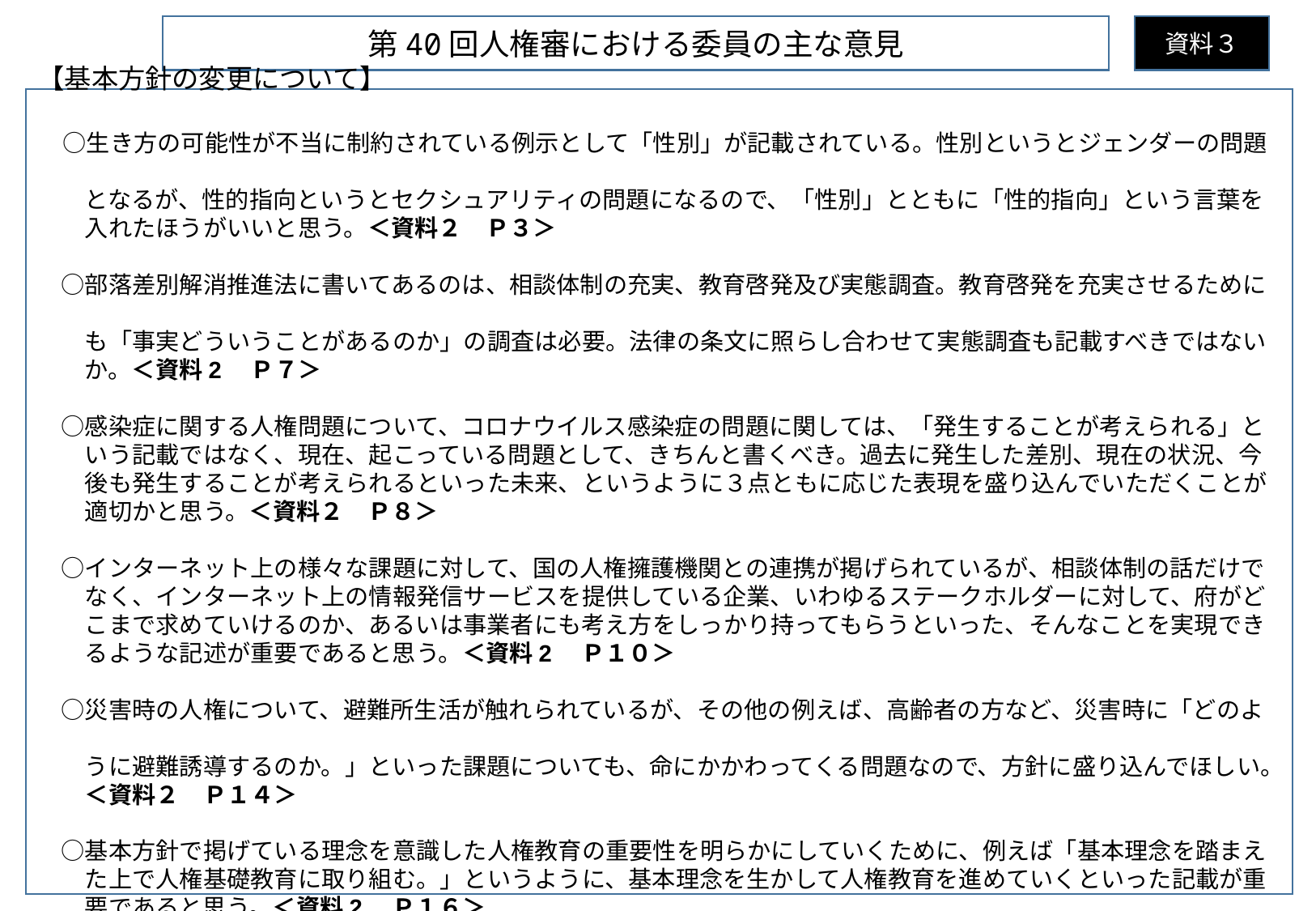

第40回人権審における委員の主な意見
資料３
【基本方針の変更について】

　○生き方の可能性が不当に制約されている例示として「性別」が記載されている。性別というとジェンダーの問題
　　となるが、性的指向というとセクシュアリティの問題になるので、「性別」とともに「性的指向」という言葉を
　　入れたほうがいいと思う。＜資料２　Ｐ３＞

　○部落差別解消推進法に書いてあるのは、相談体制の充実、教育啓発及び実態調査。教育啓発を充実させるために
　　も「事実どういうことがあるのか」の調査は必要。法律の条文に照らし合わせて実態調査も記載すべきではない
　　か。＜資料2　Ｐ７＞

　○感染症に関する人権問題について、コロナウイルス感染症の問題に関しては、「発生することが考えられる」と
　　いう記載ではなく、現在、起こっている問題として、きちんと書くべき。過去に発生した差別、現在の状況、今
　　後も発生することが考えられるといった未来、というように３点ともに応じた表現を盛り込んでいただくことが
　　適切かと思う。＜資料２　Ｐ８＞

　○インターネット上の様々な課題に対して、国の人権擁護機関との連携が掲げられているが、相談体制の話だけで
　　なく、インターネット上の情報発信サービスを提供している企業、いわゆるステークホルダーに対して、府がど
　　こまで求めていけるのか、あるいは事業者にも考え方をしっかり持ってもらうといった、そんなことを実現でき
　　るような記述が重要であると思う。＜資料2　Ｐ１０＞

　○災害時の人権について、避難所生活が触れられているが、その他の例えば、高齢者の方など、災害時に「どのよ
　　うに避難誘導するのか。」といった課題についても、命にかかわってくる問題なので、方針に盛り込んでほしい。
　　＜資料２　Ｐ１４＞

　○基本方針で掲げている理念を意識した人権教育の重要性を明らかにしていくために、例えば「基本理念を踏まえ
　　た上で人権基礎教育に取り組む。」というように、基本理念を生かして人権教育を進めていくといった記載が重
　　要であると思う。＜資料2　Ｐ１６＞